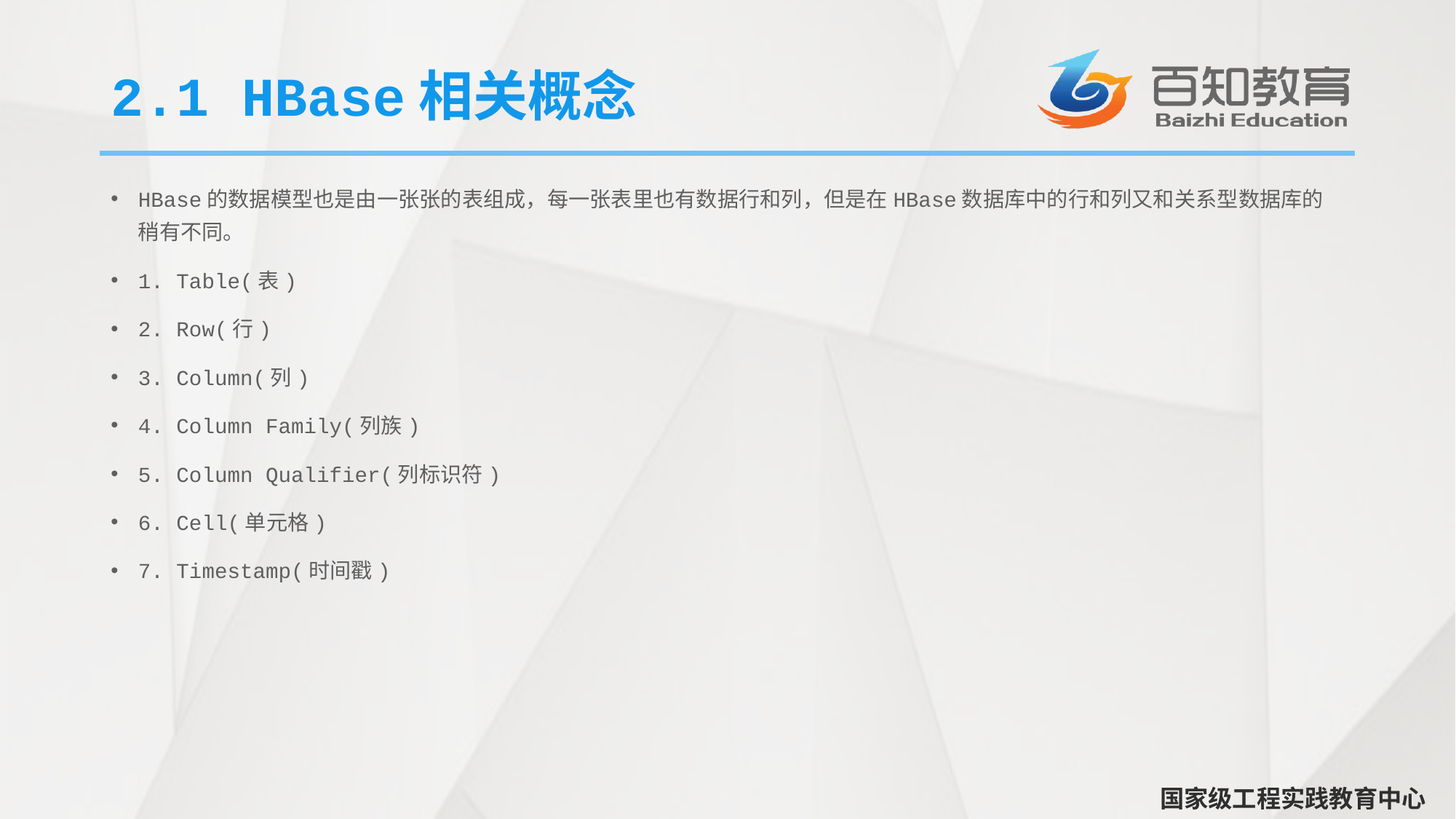

# 2.1 HBase相关概念
HBase的数据模型也是由一张张的表组成，每一张表里也有数据行和列，但是在HBase数据库中的行和列又和关系型数据库的稍有不同。
1. Table(表)
2. Row(行)
3. Column(列)
4. Column Family(列族)
5. Column Qualifier(列标识符)
6. Cell(单元格)
7. Timestamp(时间戳)